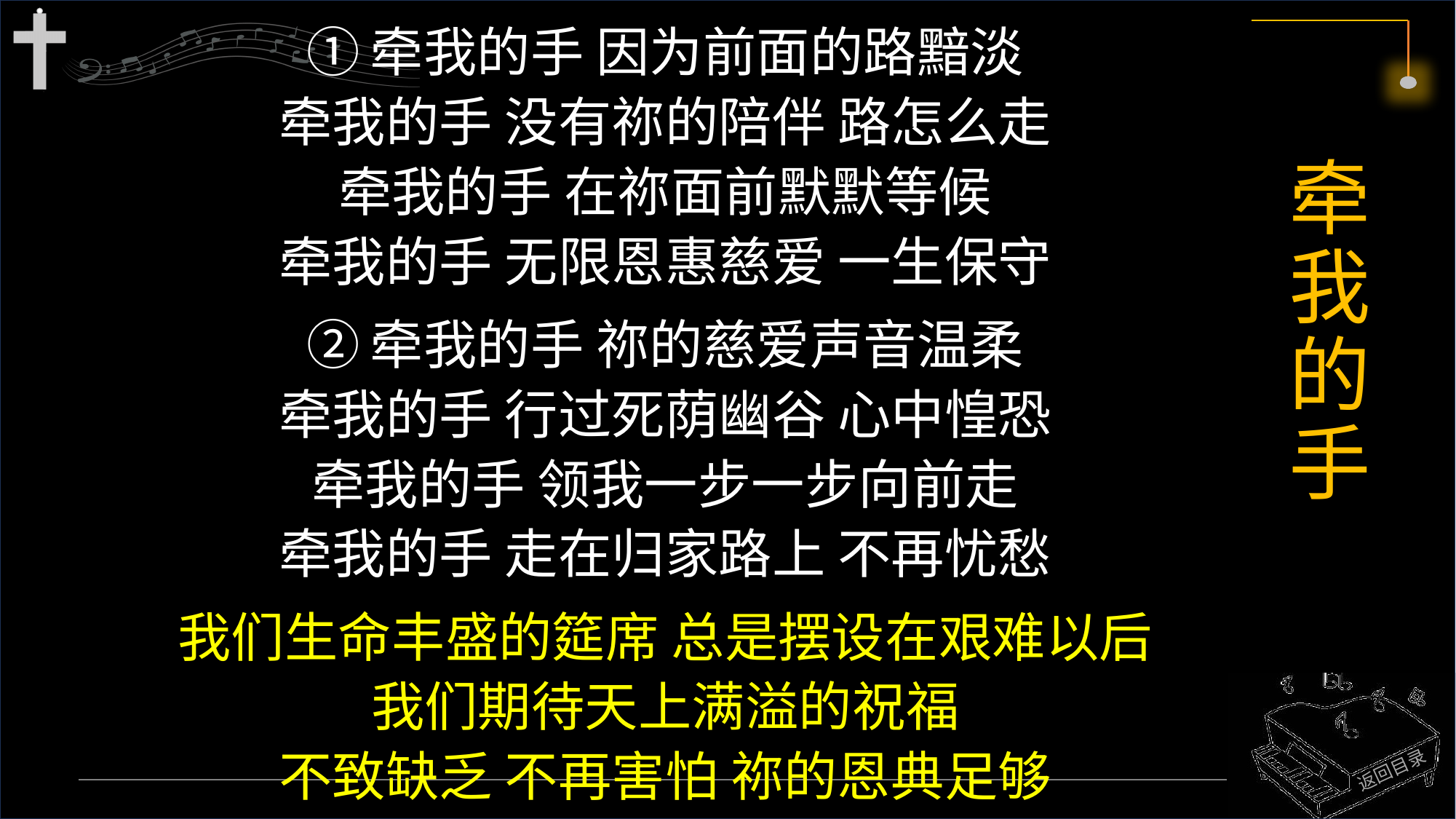

①牵我的手 因为前面的路黯淡
牵我的手 没有祢的陪伴 路怎么走
牵我的手 在祢面前默默等候
牵我的手 无限恩惠慈爱 一生保守

②牵我的手 祢的慈爱声音温柔
牵我的手 行过死荫幽谷 心中惶恐
牵我的手 领我一步一步向前走
牵我的手 走在归家路上 不再忧愁

我们生命丰盛的筵席 总是摆设在艰难以后
我们期待天上满溢的祝福
不致缺乏 不再害怕 祢的恩典足够
# 牵我的手